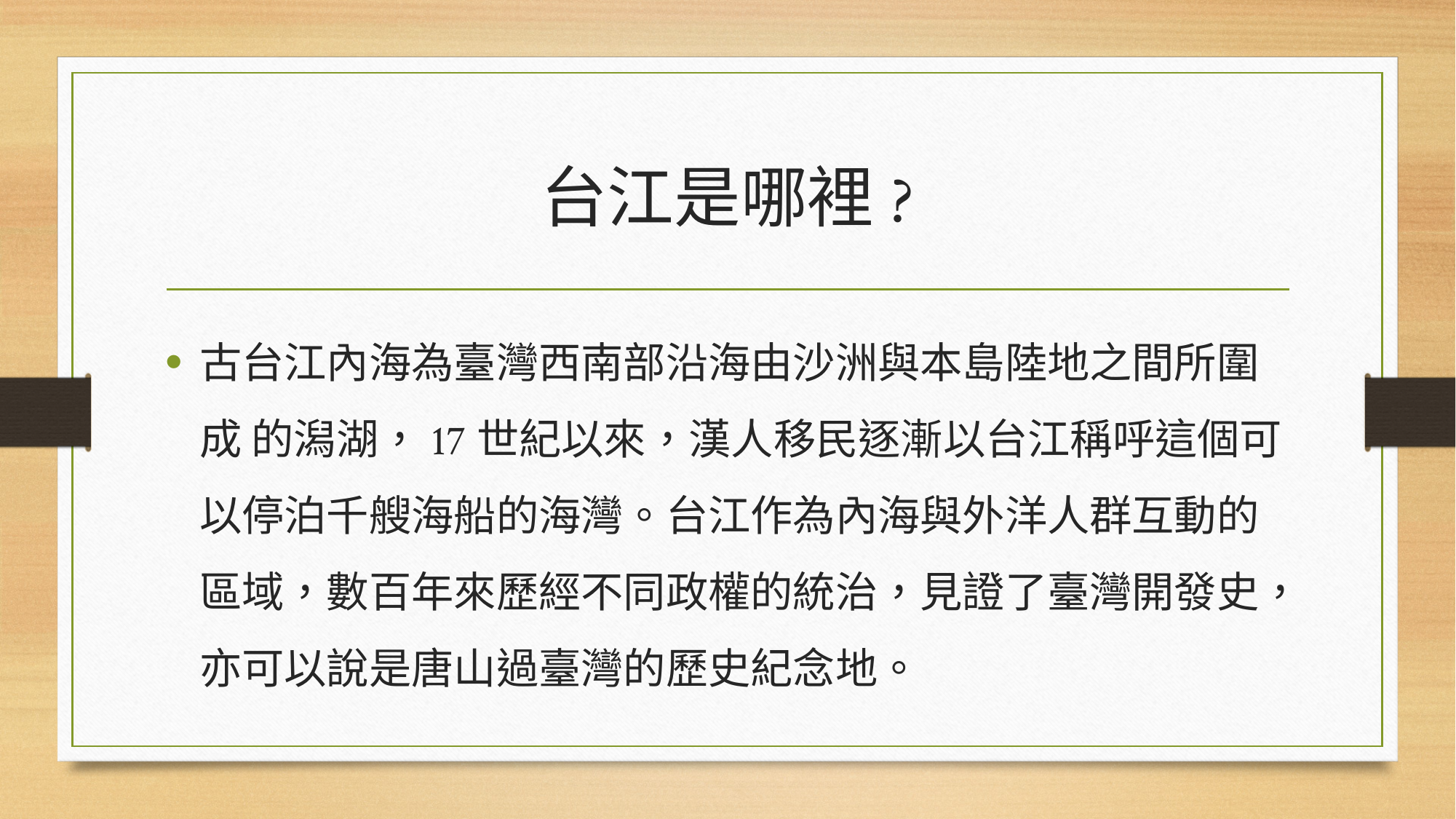

# 台江是哪裡?
古台江內海為臺灣西南部沿海由沙洲與本島陸地之間所圍成 的潟湖，17世紀以來，漢人移民逐漸以台江稱呼這個可以停泊千艘海船的海灣。台江作為內海與外洋人群互動的區域，數百年來歷經不同政權的統治，見證了臺灣開發史，亦可以說是唐山過臺灣的歷史紀念地。